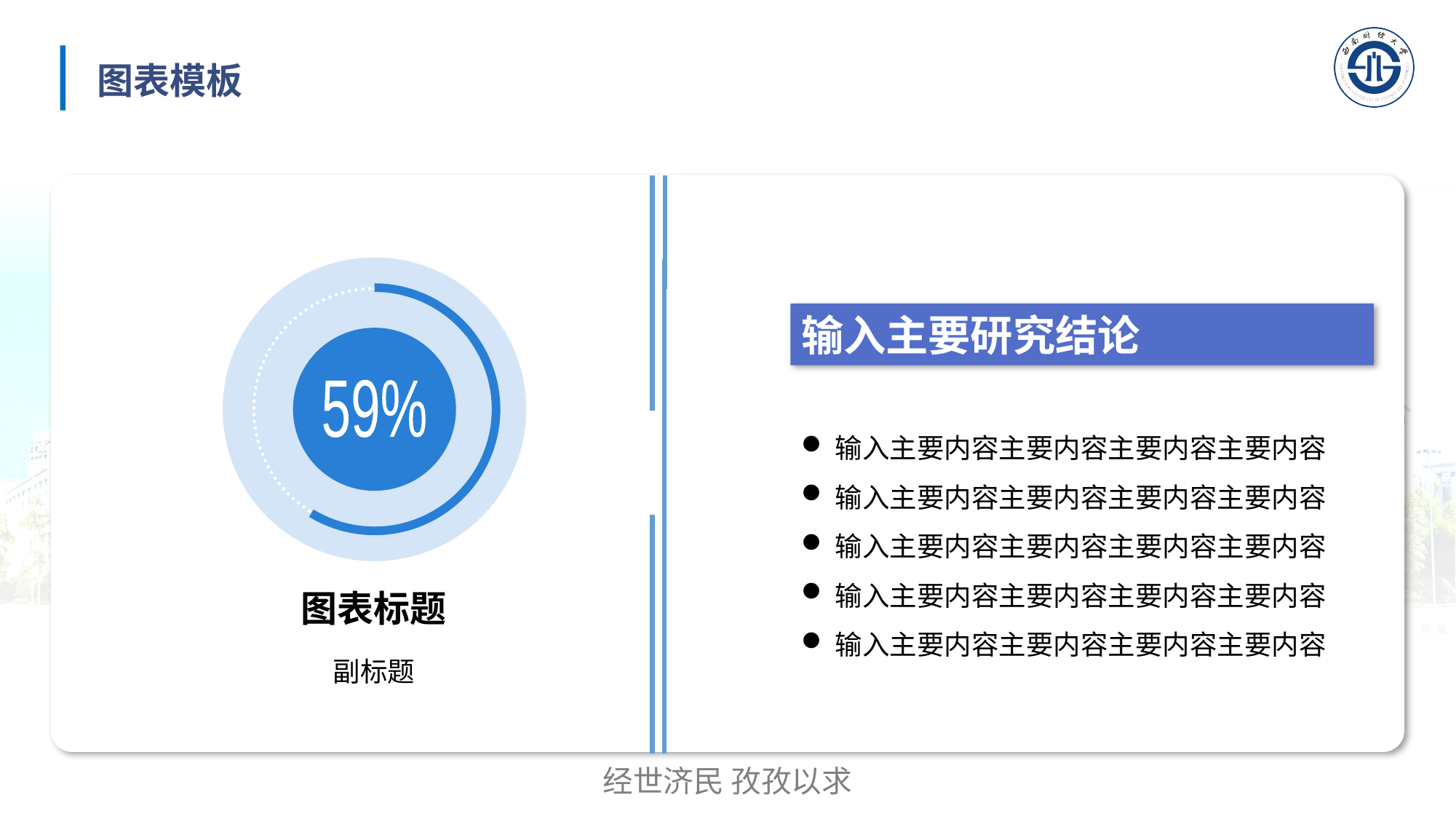

图表模板

59%
输入主要研究结论
输入主要内容主要内容主要内容主要内容
输入主要内容主要内容主要内容主要内容
输入主要内容主要内容主要内容主要内容
输入主要内容主要内容主要内容主要内容
输入主要内容主要内容主要内容主要内容
图表标题
副标题